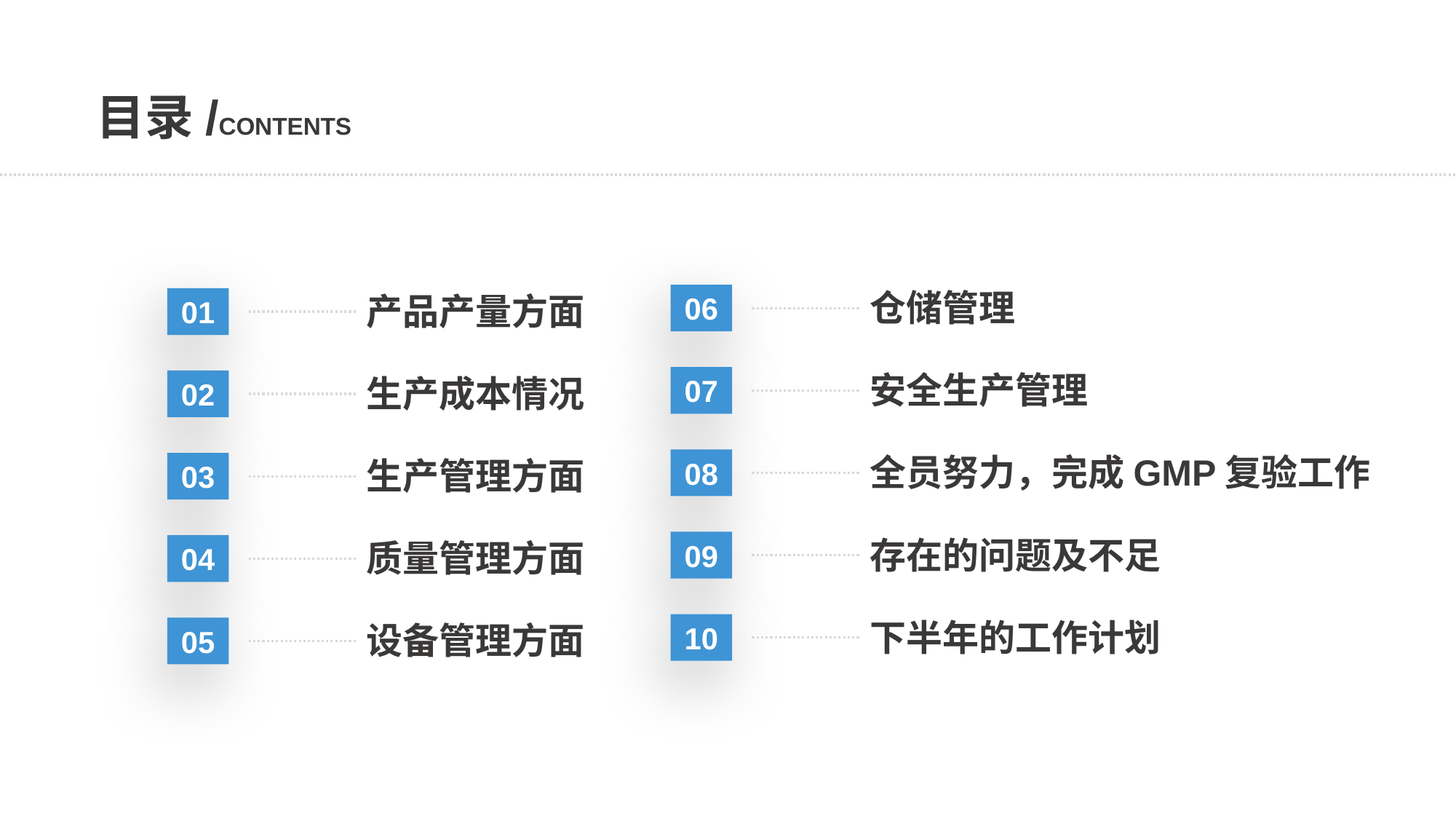

https://www.ypppt.com/
目录/CONTENTS
仓储管理
06
产品产量方面
01
安全生产管理
07
生产成本情况
02
全员努力，完成GMP复验工作
08
生产管理方面
03
存在的问题及不足
09
质量管理方面
04
下半年的工作计划
10
设备管理方面
05